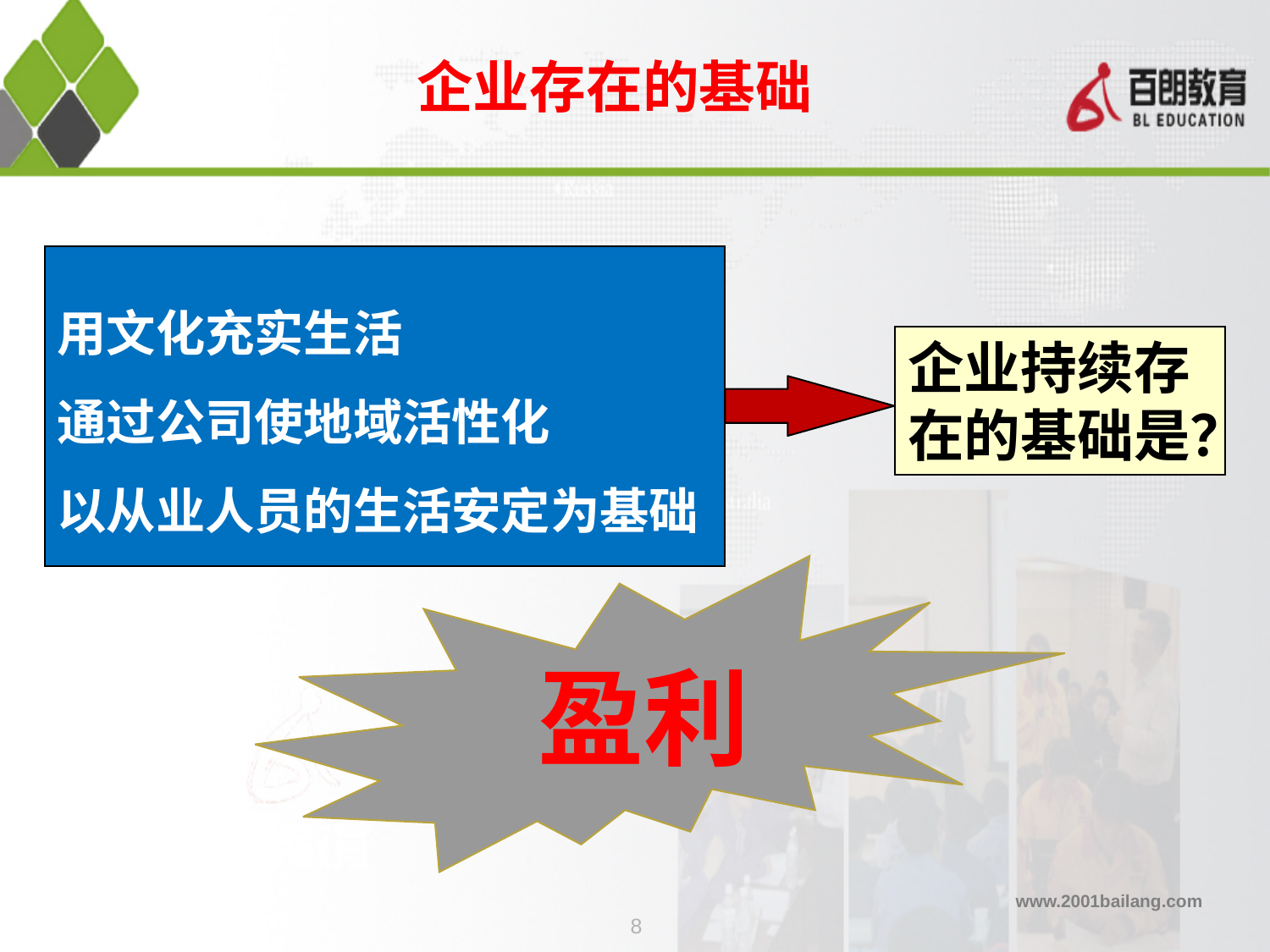

# 企业存在的基础
用文化充实生活
通过公司使地域活性化
以从业人员的生活安定为基础
企业持续存在的基础是？

盈利
8